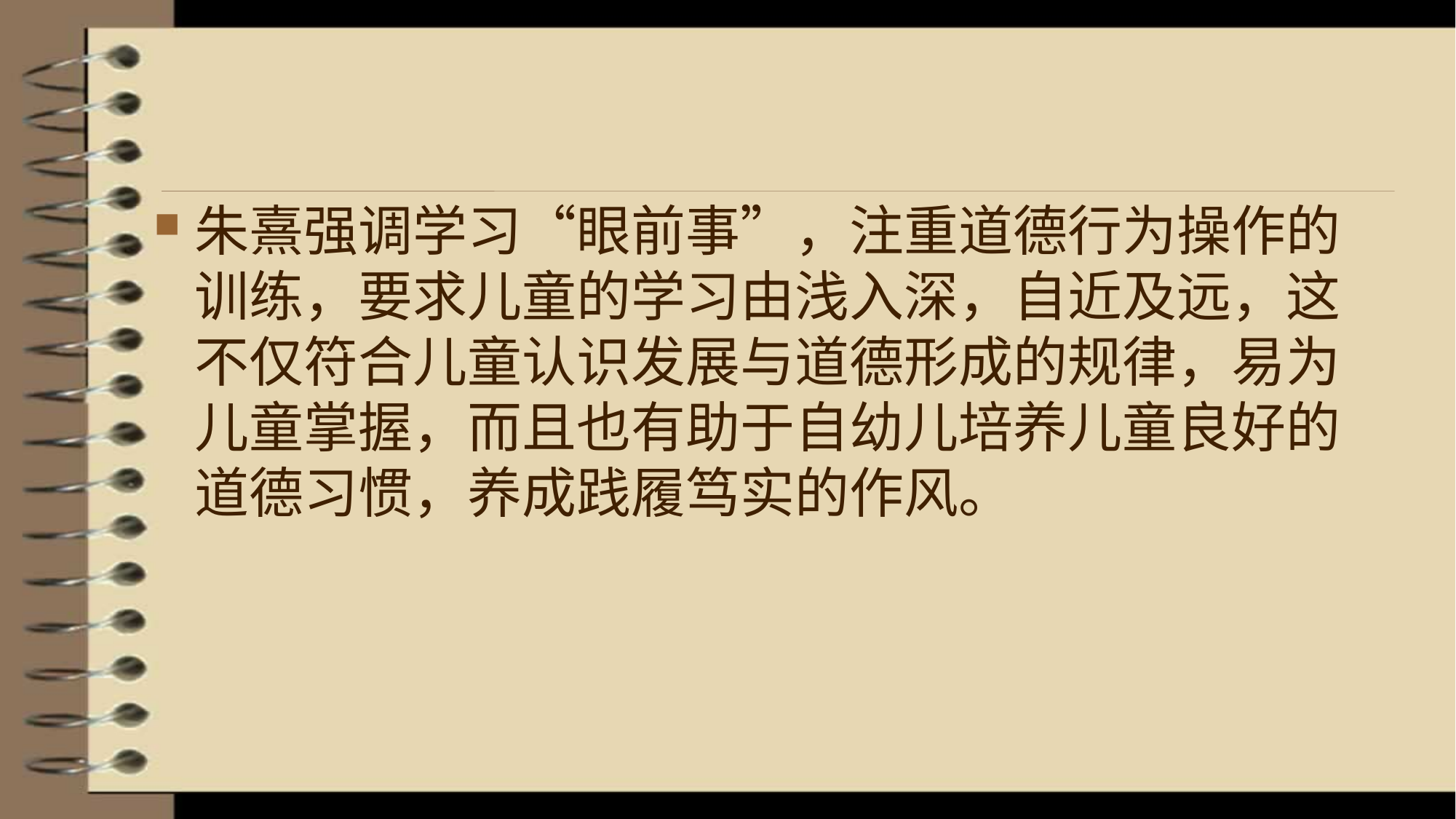

#
朱熹强调学习“眼前事”，注重道德行为操作的训练，要求儿童的学习由浅入深，自近及远，这不仅符合儿童认识发展与道德形成的规律，易为儿童掌握，而且也有助于自幼儿培养儿童良好的道德习惯，养成践履笃实的作风。